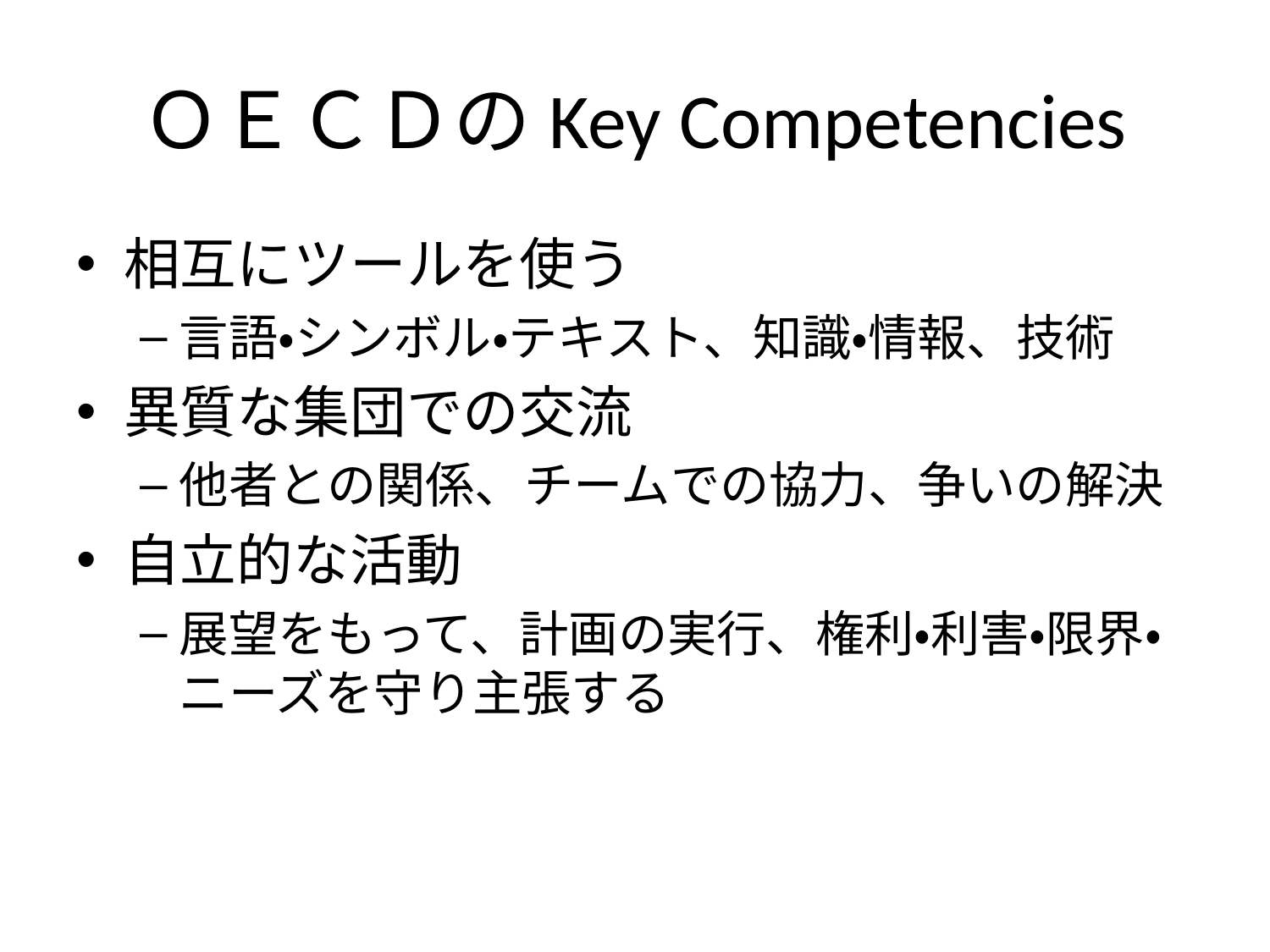

# ＯＥＣＤのKey Competencies
相互にツールを使う
言語・シンボル・テキスト、知識・情報、技術
異質な集団での交流
他者との関係、チームでの協力、争いの解決
自立的な活動
展望をもって、計画の実行、権利・利害・限界・ニーズを守り主張する